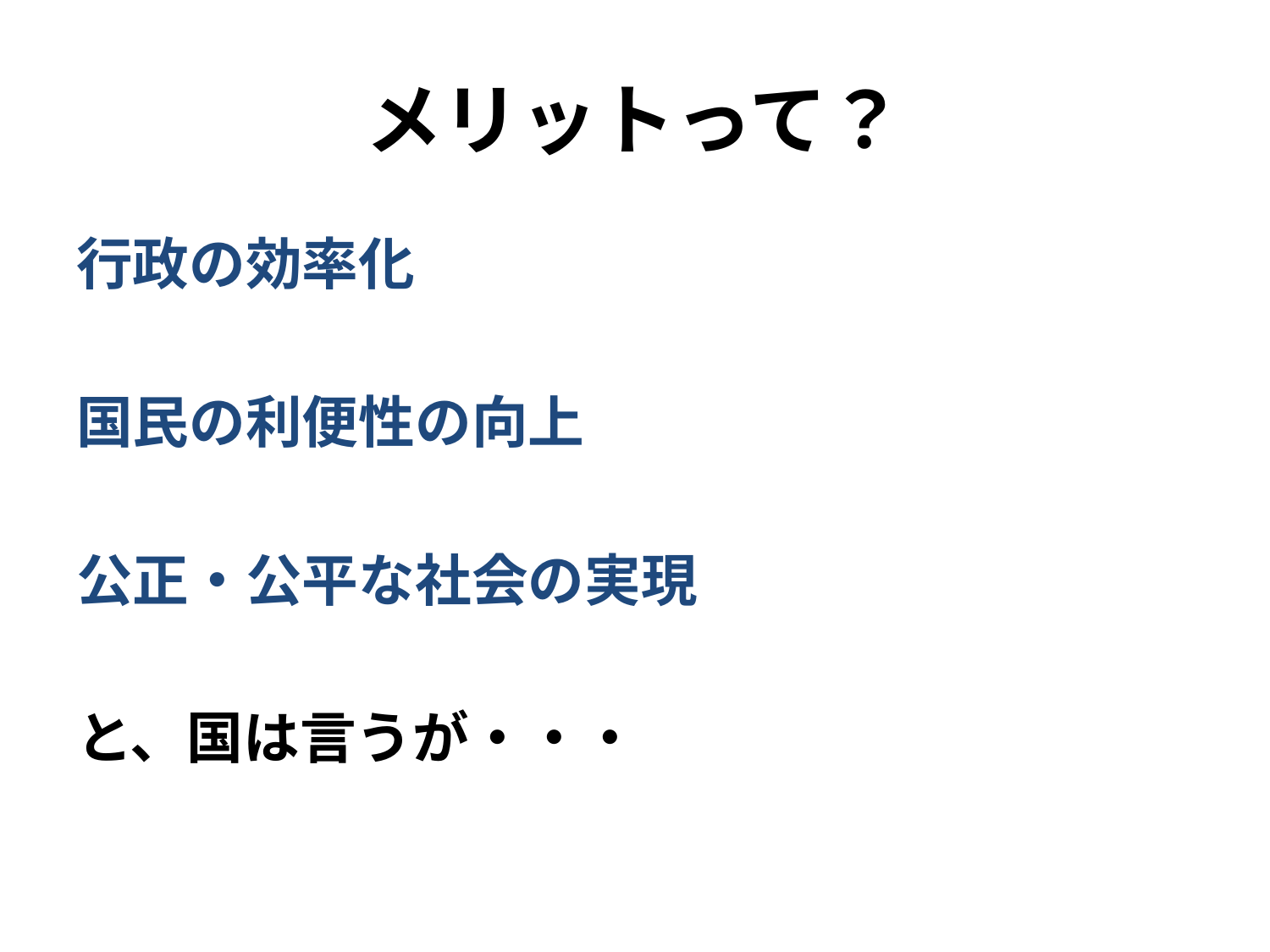

# メリットって？
行政の効率化

国民の利便性の向上

公正・公平な社会の実現

と、国は言うが・・・